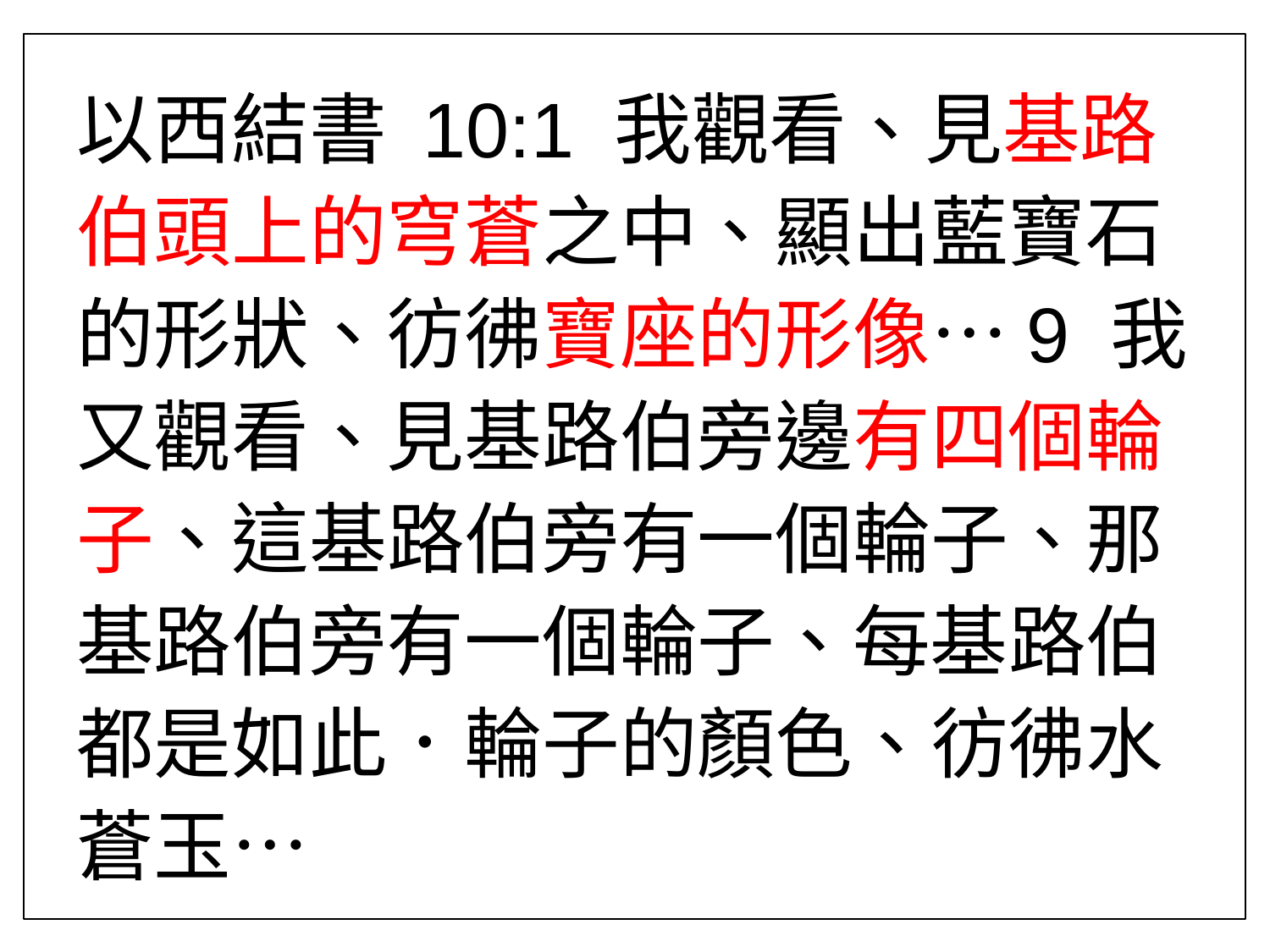

以西結書 10:1 我觀看、見基路伯頭上的穹蒼之中、顯出藍寶石的形狀、彷彿寶座的形像…9 我又觀看、見基路伯旁邊有四個輪子、這基路伯旁有一個輪子、那基路伯旁有一個輪子、每基路伯都是如此．輪子的顏色、彷彿水蒼玉…